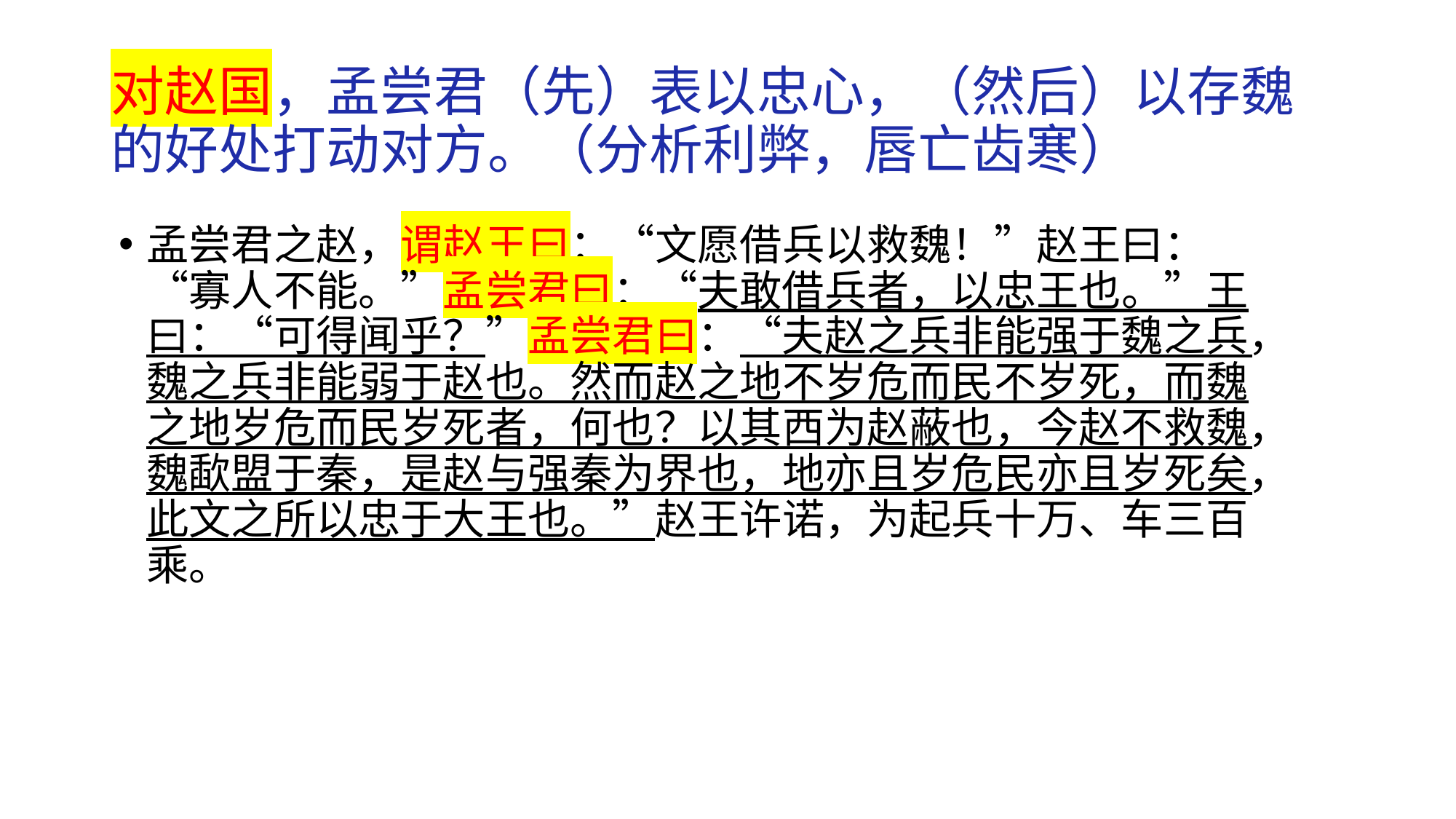

# 对赵国，孟尝君（先）表以忠心，（然后）以存魏的好处打动对方。（分析利弊，唇亡齿寒）
孟尝君之赵，谓赵王曰：“文愿借兵以救魏！”赵王曰：“寡人不能。”孟尝君曰：“夫敢借兵者，以忠王也。”王曰：“可得闻乎？”孟尝君曰：“夫赵之兵非能强于魏之兵，魏之兵非能弱于赵也。然而赵之地不岁危而民不岁死，而魏之地岁危而民岁死者，何也？以其西为赵蔽也，今赵不救魏，魏歃盟于秦，是赵与强秦为界也，地亦且岁危民亦且岁死矣，此文之所以忠于大王也。”赵王许诺，为起兵十万、车三百乘。